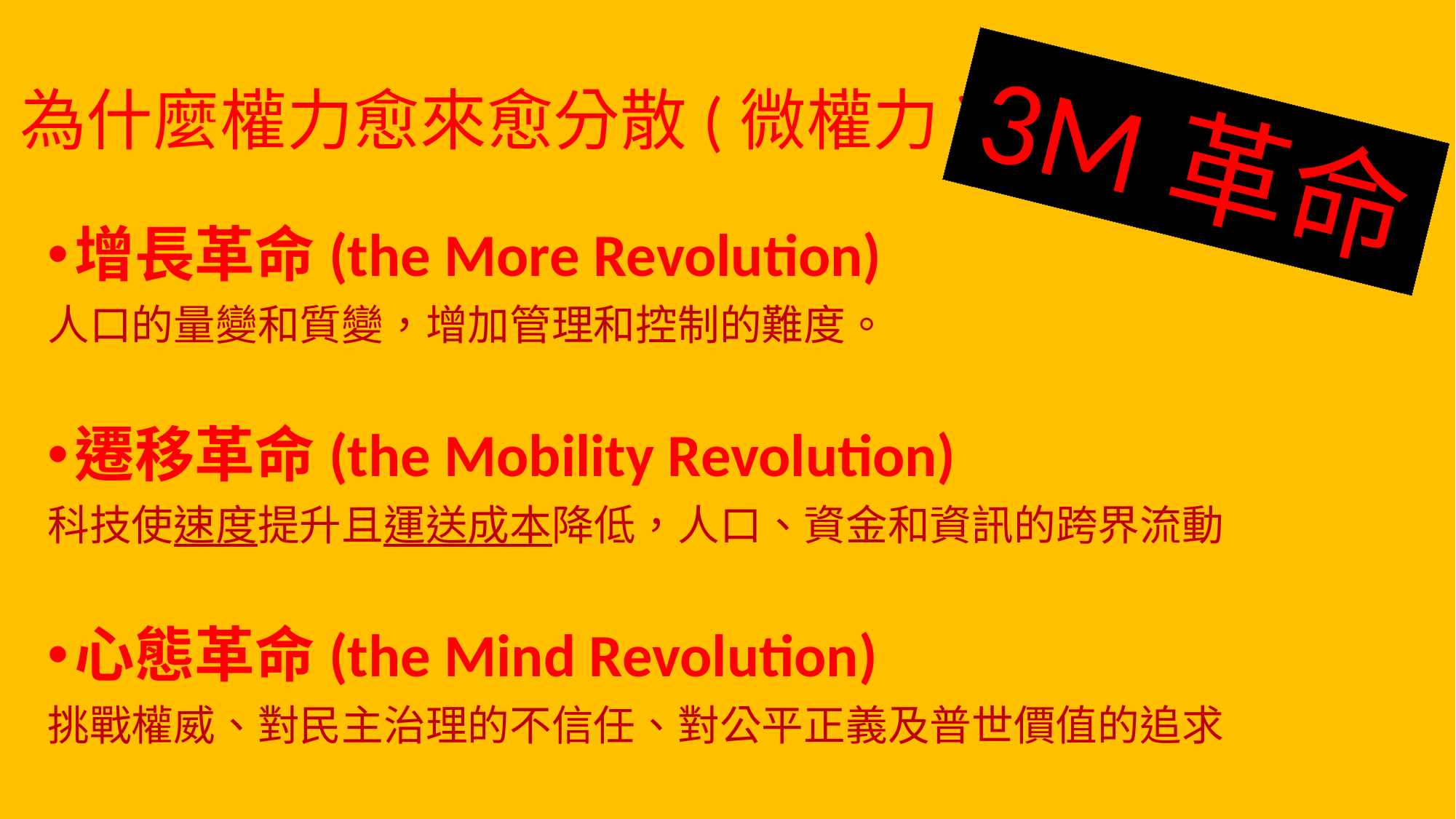

# 為什麼權力愈來愈分散(微權力)?
3M革命
增長革命(the More Revolution)
人口的量變和質變，增加管理和控制的難度。

遷移革命(the Mobility Revolution)
科技使速度提升且運送成本降低，人口、資金和資訊的跨界流動

心態革命(the Mind Revolution)
挑戰權威、對民主治理的不信任、對公平正義及普世價值的追求